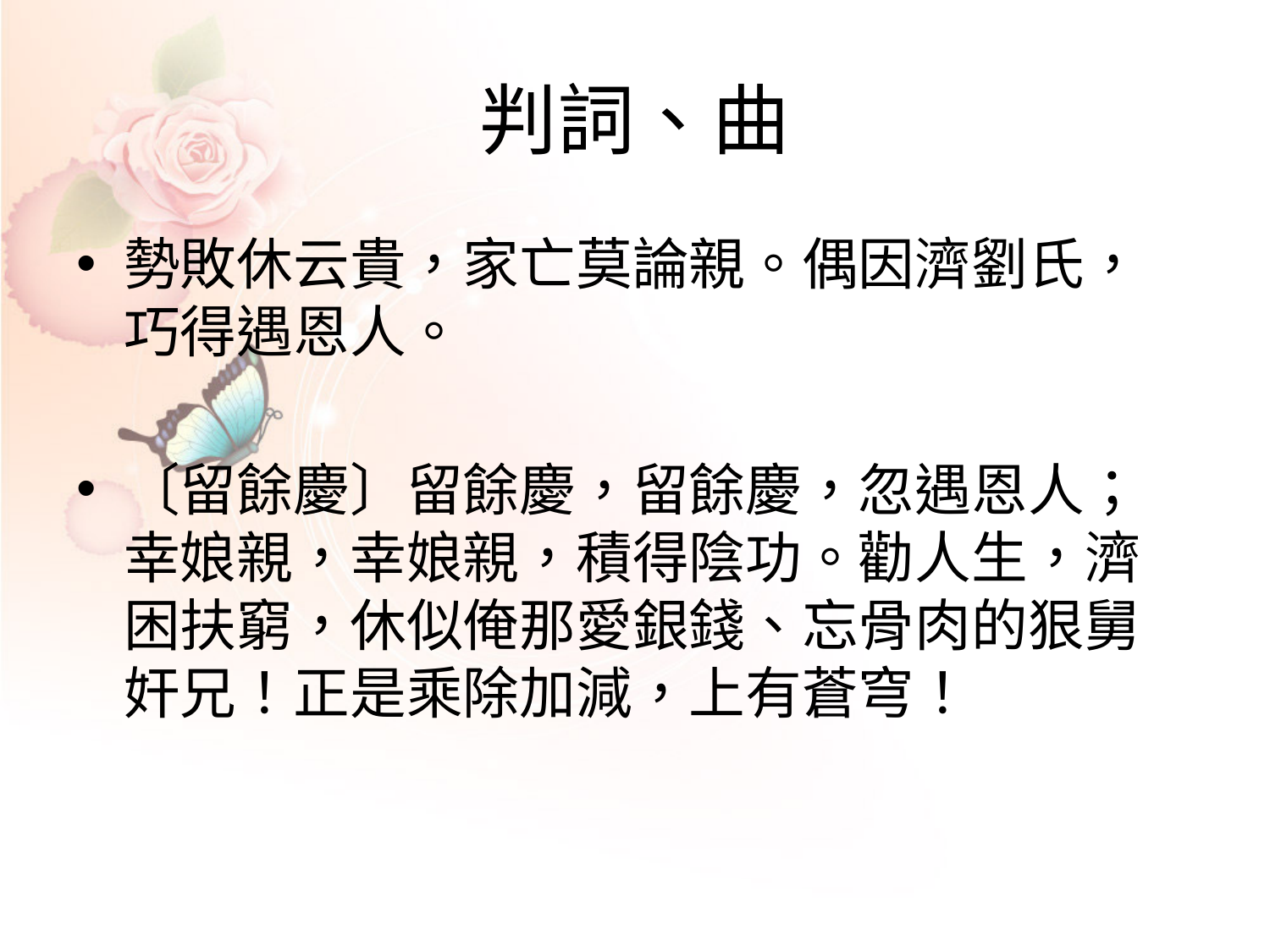

# 判詞、曲
勢敗休云貴，家亡莫論親。偶因濟劉氏，巧得遇恩人。

〔留餘慶〕留餘慶，留餘慶，忽遇恩人；幸娘親，幸娘親，積得陰功。勸人生，濟困扶窮，休似俺那愛銀錢、忘骨肉的狠舅奸兄！正是乘除加減，上有蒼穹！